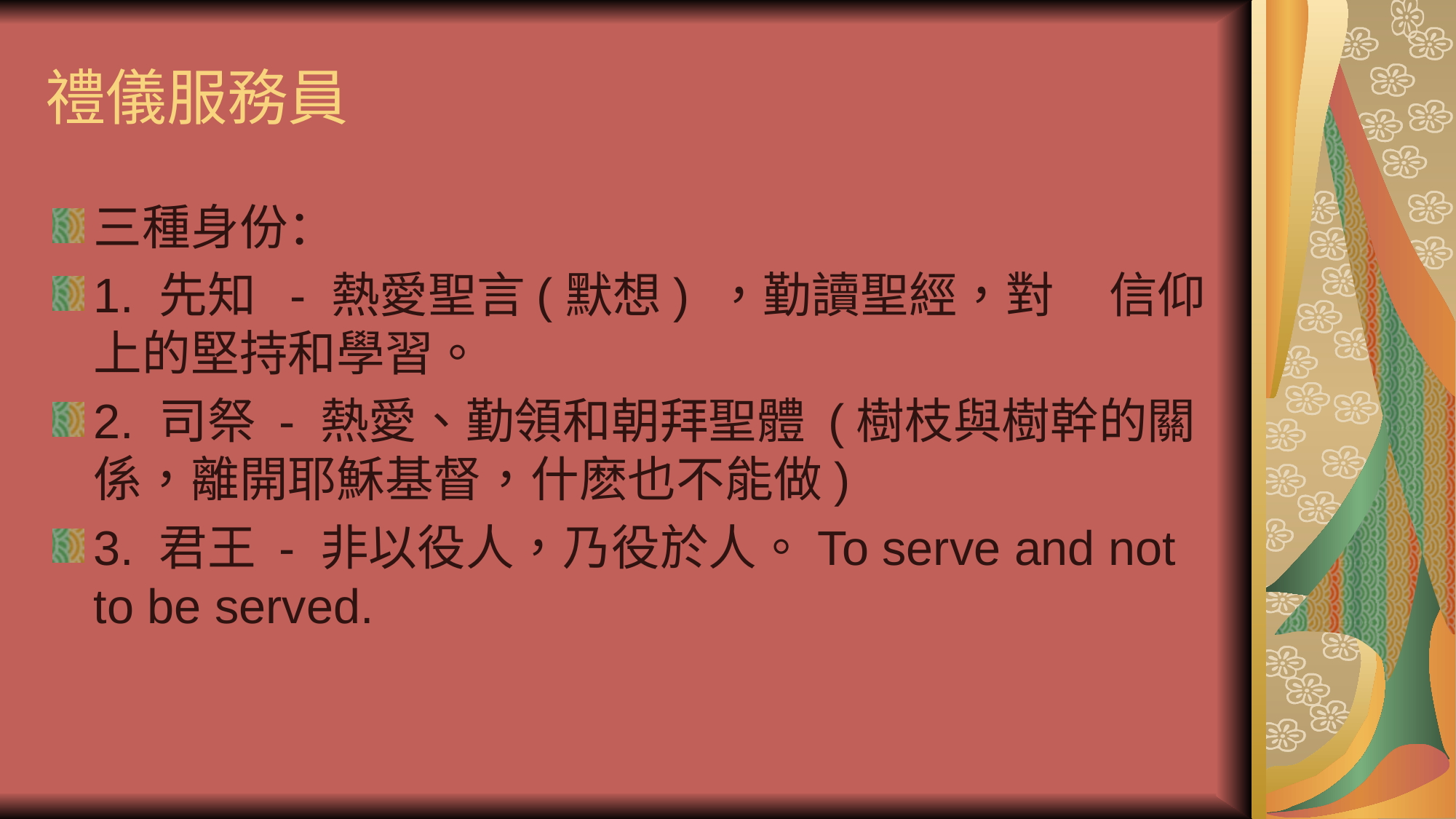

# 禮儀服務員
三種身份：
1. 先知  - 熱愛聖言(默想) ，勤讀聖經，對     信仰上的堅持和學習。
2. 司祭 - 熱愛、勤領和朝拜聖體 (樹枝與樹幹的關係，離開耶穌基督，什麽也不能做)
3. 君王 - 非以役人，乃役於人。To serve and not to be served.